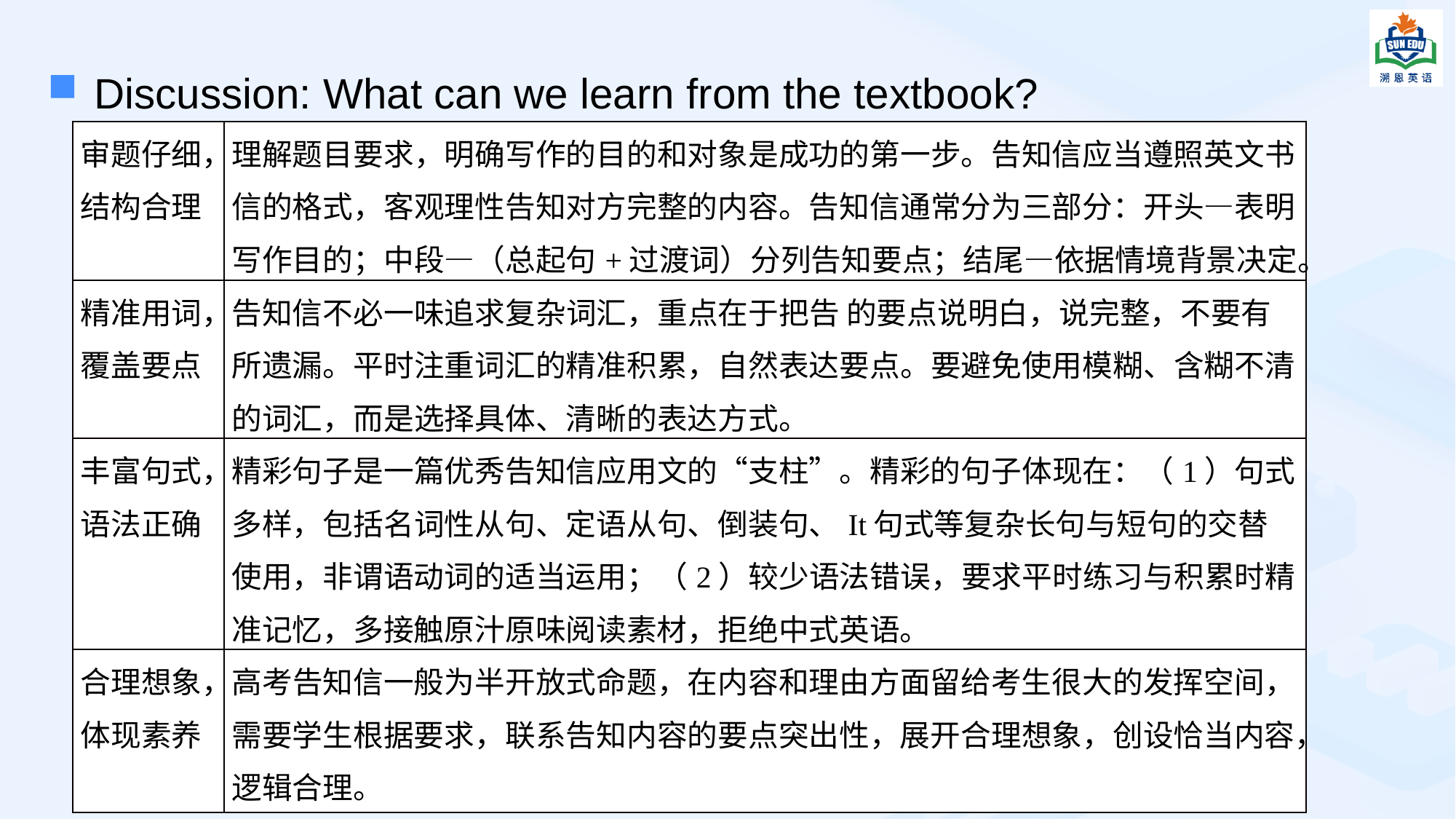

Discussion: What can we learn from the textbook?
| 审题仔细，结构合理 | 理解题目要求，明确写作的目的和对象是成功的第一步。告知信应当遵照英文书信的格式，客观理性告知对方完整的内容。告知信通常分为三部分：开头—表明写作目的；中段—（总起句+过渡词）分列告知要点；结尾—依据情境背景决定。 |
| --- | --- |
| 精准用词，覆盖要点 | 告知信不必一味追求复杂词汇，重点在于把告 的要点说明白，说完整，不要有所遗漏。平时注重词汇的精准积累，自然表达要点。要避免使用模糊、含糊不清的词汇，而是选择具体、清晰的表达方式。 |
| 丰富句式，语法正确 | 精彩句子是一篇优秀告知信应用文的“支柱”。精彩的句子体现在：（1）句式多样，包括名词性从句、定语从句、倒装句、It句式等复杂长句与短句的交替使用，非谓语动词的适当运用；（2）较少语法错误，要求平时练习与积累时精准记忆，多接触原汁原味阅读素材，拒绝中式英语。 |
| 合理想象，体现素养 | 高考告知信一般为半开放式命题，在内容和理由方面留给考生很大的发挥空间，需要学生根据要求，联系告知内容的要点突出性，展开合理想象，创设恰当内容，逻辑合理。 |